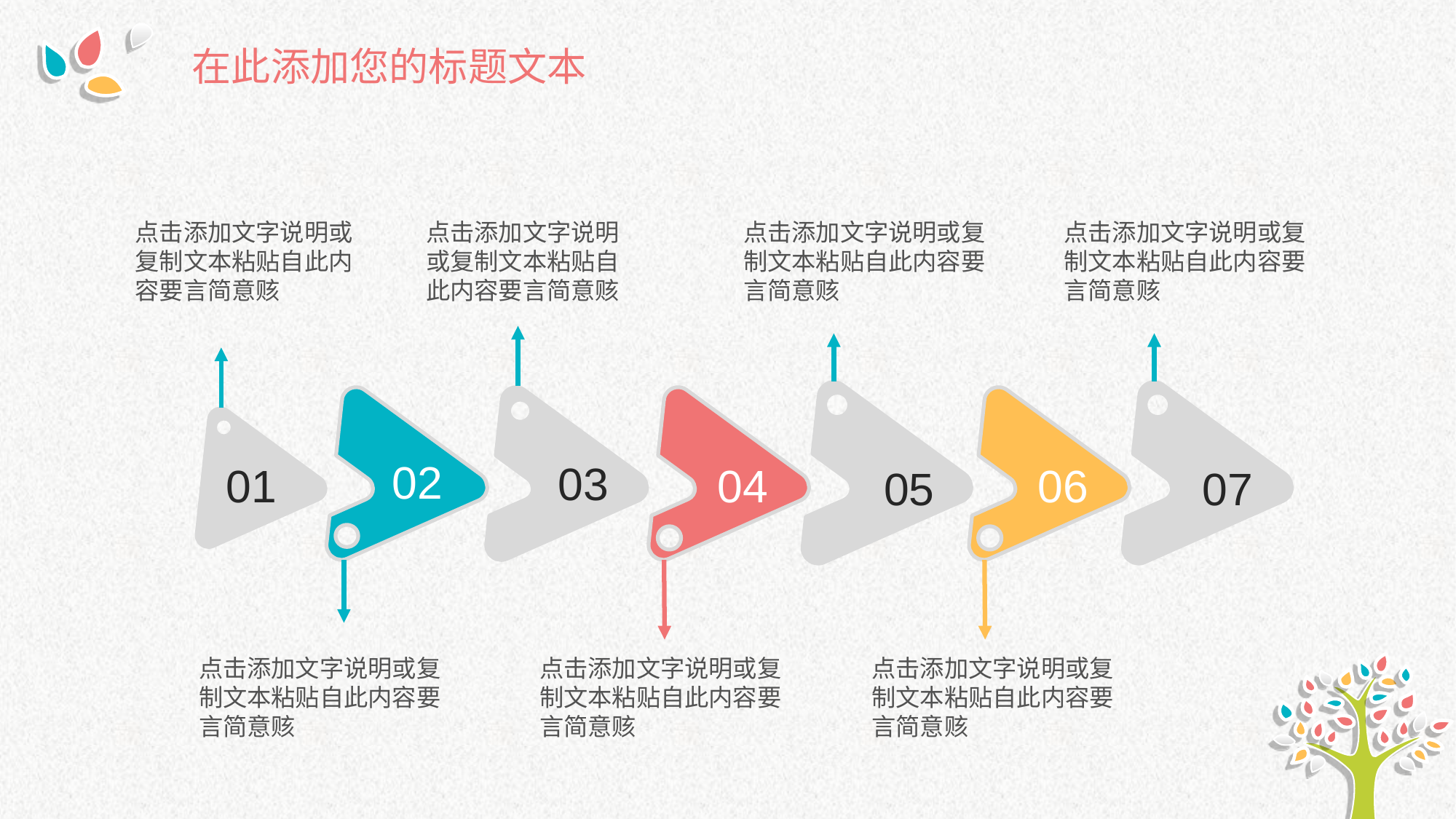

在此添加您的标题文本
点击添加文字说明或复制文本粘贴自此内容要言简意赅
点击添加文字说明或复制文本粘贴自此内容要言简意赅
点击添加文字说明或复制文本粘贴自此内容要言简意赅
点击添加文字说明或复制文本粘贴自此内容要言简意赅

03

05

07

01

02

04

06
点击添加文字说明或复制文本粘贴自此内容要言简意赅
点击添加文字说明或复制文本粘贴自此内容要言简意赅
点击添加文字说明或复制文本粘贴自此内容要言简意赅